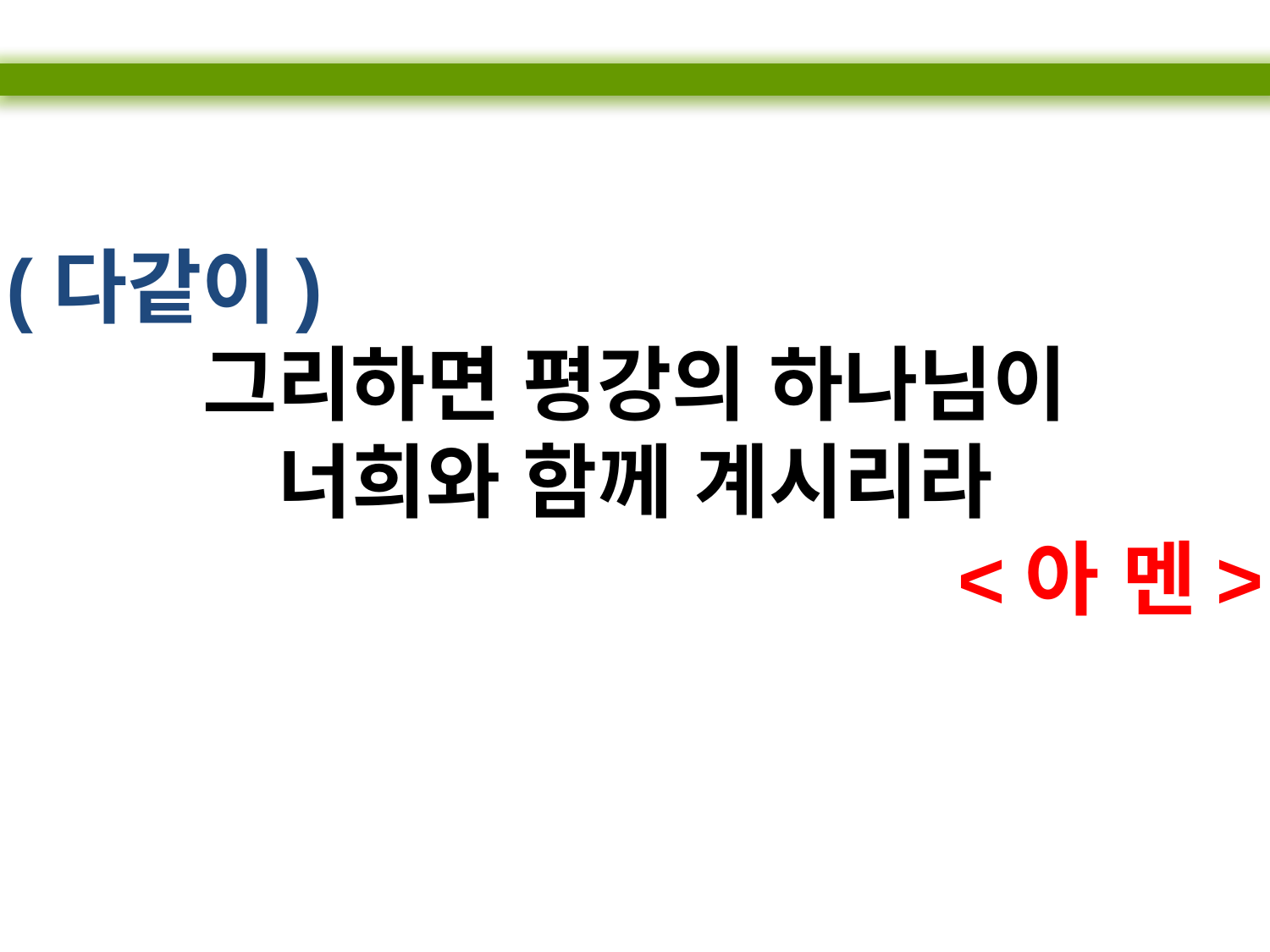

(다같이)
그리하면 평강의 하나님이
너희와 함께 계시리라
<아 멘>